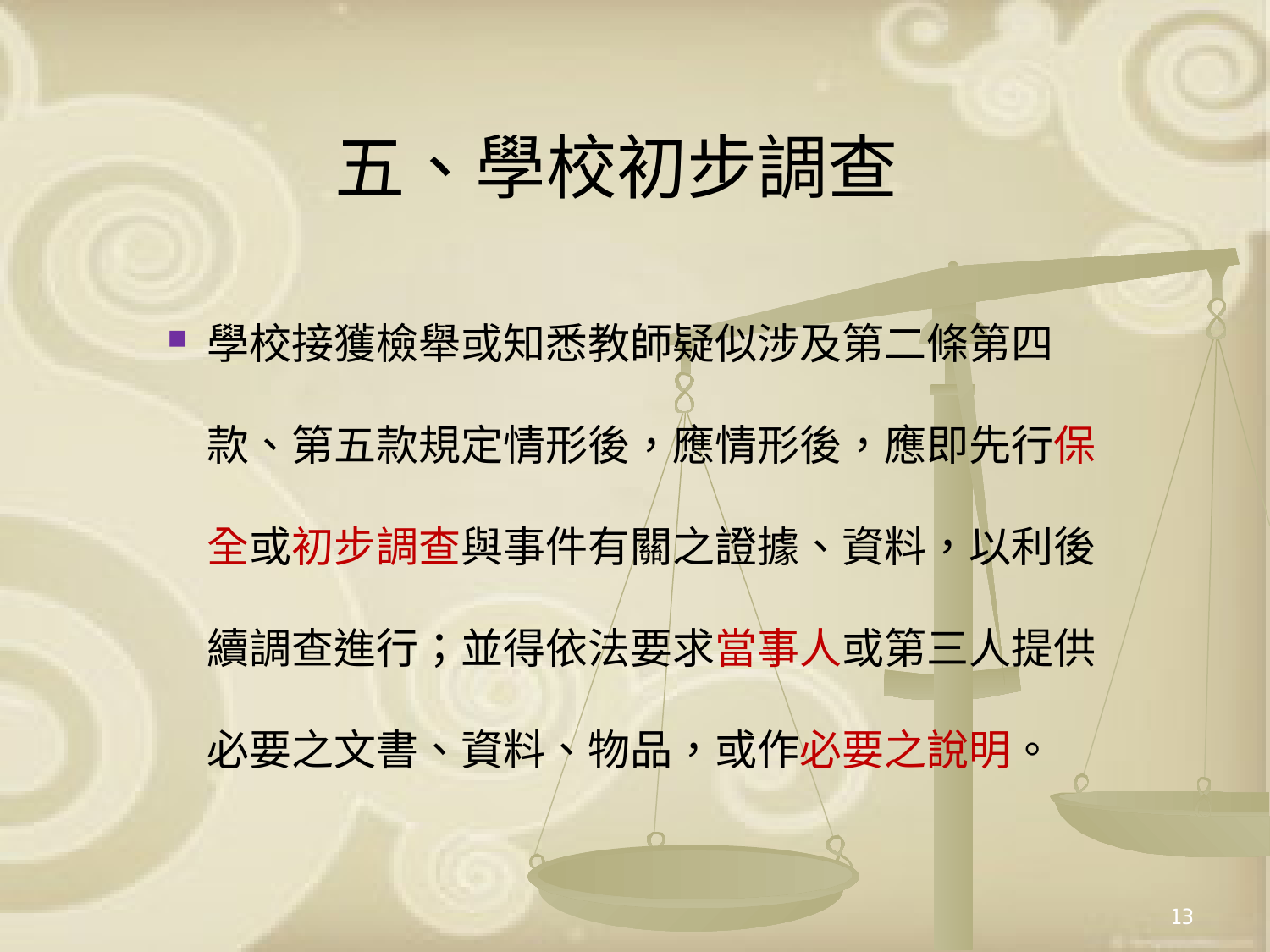

# 五、學校初步調查
學校接獲檢舉或知悉教師疑似涉及第二條第四款、第五款規定情形後，應情形後，應即先行保全或初步調查與事件有關之證據、資料，以利後續調查進行；並得依法要求當事人或第三人提供必要之文書、資料、物品，或作必要之說明。
                                      (第8條)
13